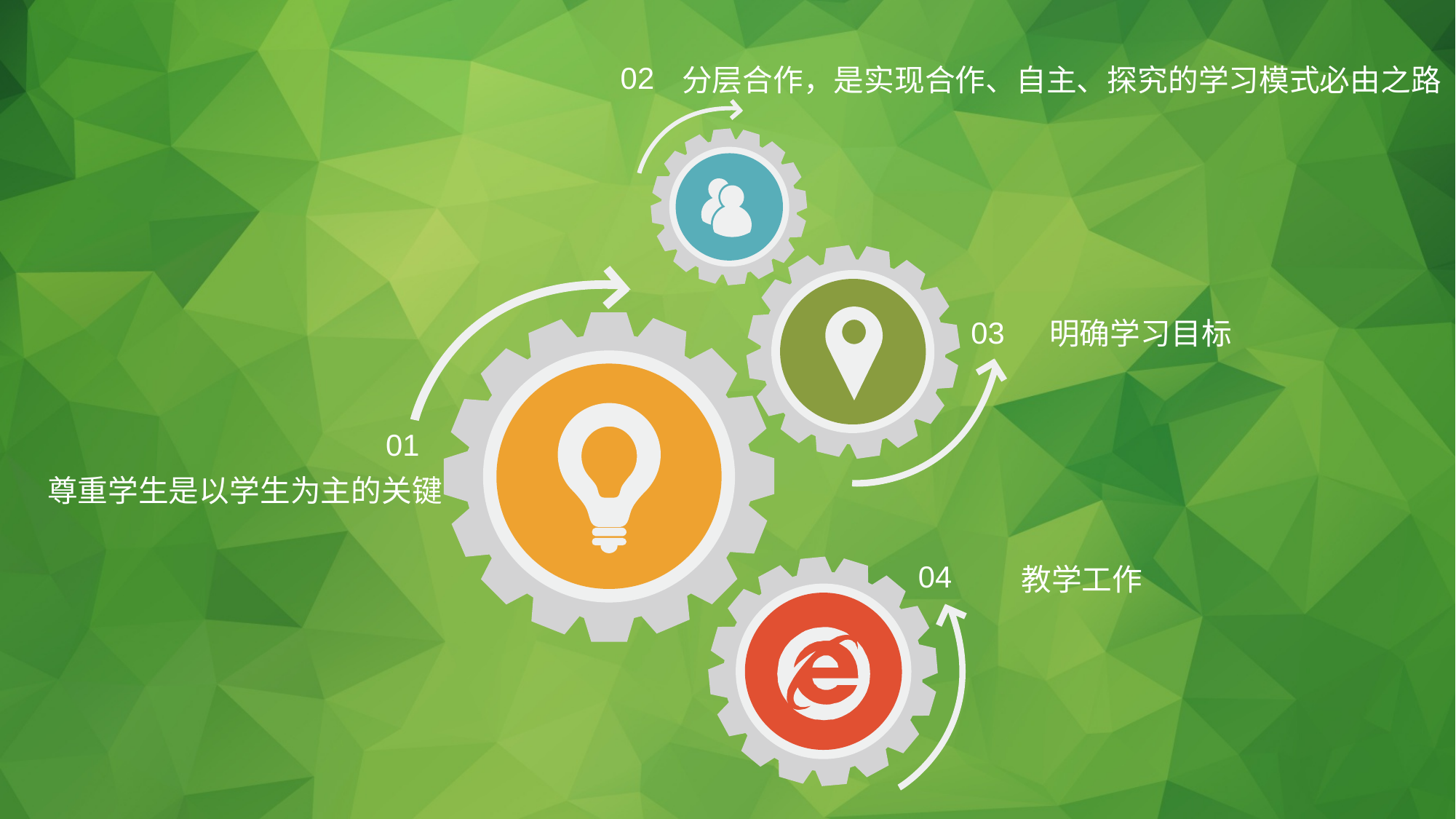

分层合作，是实现合作、自主、探究的学习模式必由之路
02

明确学习目标

03

01
尊重学生是以学生为主的关键

教学工作
04